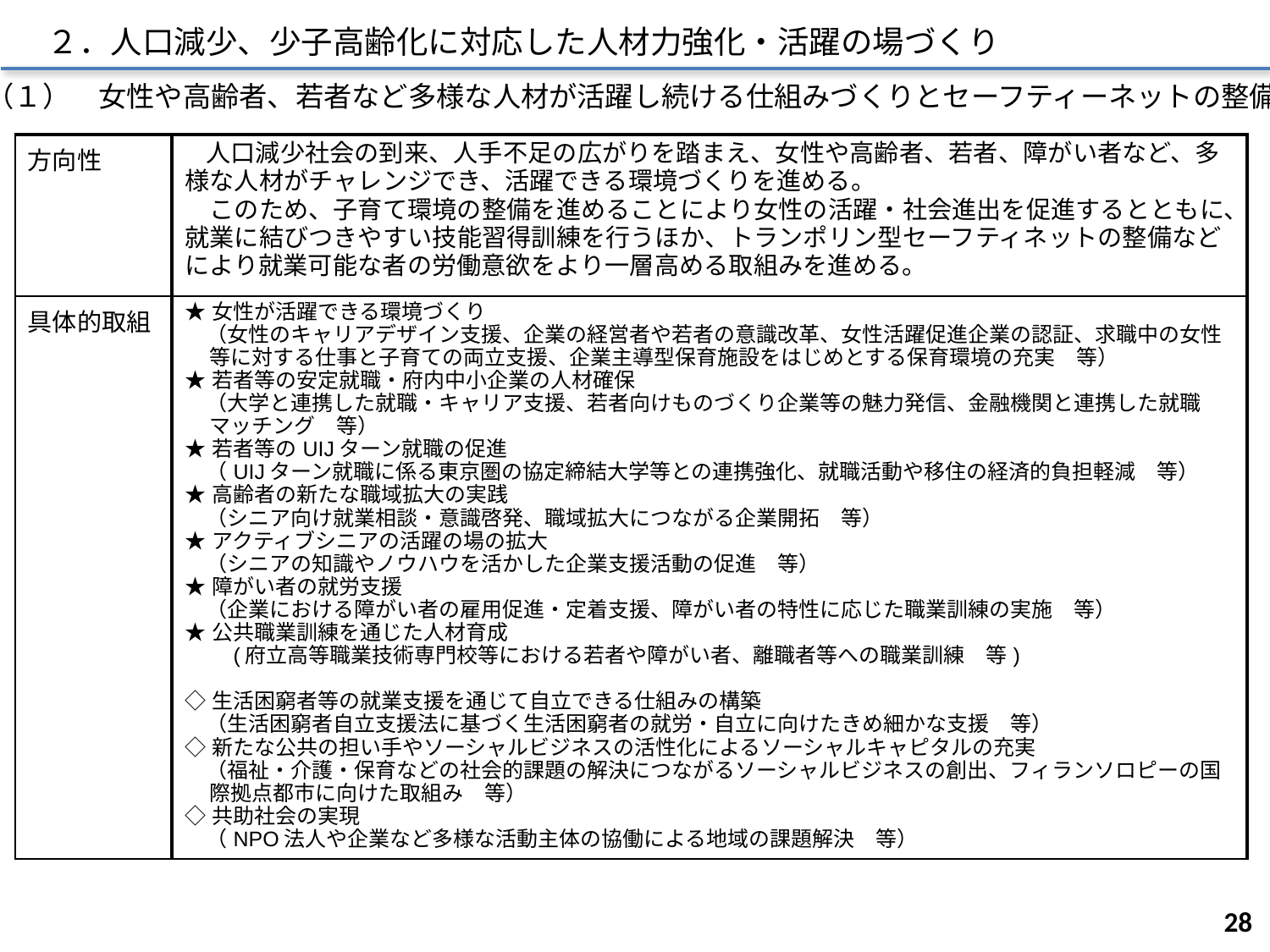

２．人口減少、少子高齢化に対応した人材力強化・活躍の場づくり
（１）　女性や高齢者、若者など多様な人材が活躍し続ける仕組みづくりとセーフティーネットの整備
| 方向性 | 人口減少社会の到来、人手不足の広がりを踏まえ、女性や高齢者、若者、障がい者など、多様な人材がチャレンジでき、活躍できる環境づくりを進める。 　このため、子育て環境の整備を進めることにより女性の活躍・社会進出を促進するとともに、就業に結びつきやすい技能習得訓練を行うほか、トランポリン型セーフティネットの整備などにより就業可能な者の労働意欲をより一層高める取組みを進める。 |
| --- | --- |
| 具体的取組 | ★女性が活躍できる環境づくり 　（女性のキャリアデザイン支援、企業の経営者や若者の意識改革、女性活躍促進企業の認証、求職中の女性等に対する仕事と子育ての両立支援、企業主導型保育施設をはじめとする保育環境の充実　等） ★若者等の安定就職・府内中小企業の人材確保 　（大学と連携した就職・キャリア支援、若者向けものづくり企業等の魅力発信、金融機関と連携した就職マッチング　等） ★若者等のUIJターン就職の促進 　（UIJターン就職に係る東京圏の協定締結大学等との連携強化、就職活動や移住の経済的負担軽減　等） ★高齢者の新たな職域拡大の実践 　（シニア向け就業相談・意識啓発、職域拡大につながる企業開拓　等） ★アクティブシニアの活躍の場の拡大 　（シニアの知識やノウハウを活かした企業支援活動の促進　等） ★障がい者の就労支援 　（企業における障がい者の雇用促進・定着支援、障がい者の特性に応じた職業訓練の実施　等） ★公共職業訓練を通じた人材育成 　　(府立高等職業技術専門校等における若者や障がい者、離職者等への職業訓練　等) ◇生活困窮者等の就業支援を通じて自立できる仕組みの構築 　（生活困窮者自立支援法に基づく生活困窮者の就労・自立に向けたきめ細かな支援　等） ◇新たな公共の担い手やソーシャルビジネスの活性化によるソーシャルキャピタルの充実 　（福祉・介護・保育などの社会的課題の解決につながるソーシャルビジネスの創出、フィランソロピーの国際拠点都市に向けた取組み　等） ◇共助社会の実現 　（NPO法人や企業など多様な活動主体の協働による地域の課題解決　等） |
28